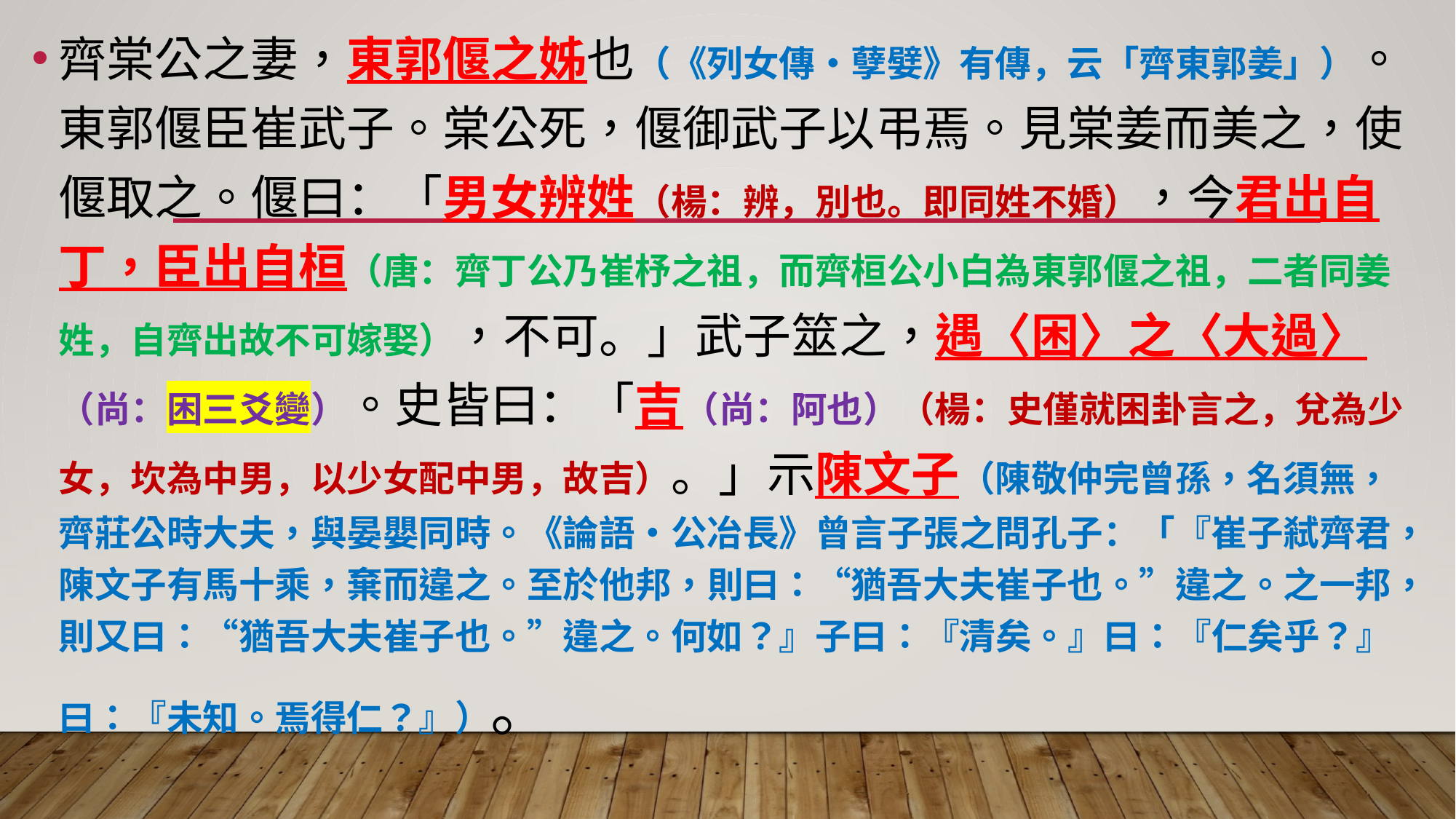

齊棠公之妻，東郭偃之姊也（《列女傳•孽嬖》有傳，云「齊東郭姜」）。東郭偃臣崔武子。棠公死，偃御武子以弔焉。見棠姜而美之，使偃取之。偃曰：「男女辨姓（楊：辨，別也。即同姓不婚），今君出自丁，臣出自桓（唐：齊丁公乃崔杼之祖，而齊桓公小白為東郭偃之祖，二者同姜姓，自齊出故不可嫁娶），不可。」武子筮之，遇〈困〉之〈大過〉 （尚：困三爻變）。史皆曰：「吉（尚：阿也）（楊：史僅就困卦言之，兌為少女，坎為中男，以少女配中男，故吉）。」示陳文子（陳敬仲完曾孫，名須無，齊莊公時大夫，與晏嬰同時。《論語•公冶長》曾言子張之問孔子：「『崔子弒齊君，陳文子有馬十乘，棄而違之。至於他邦，則曰：“猶吾大夫崔子也。”違之。之一邦，則又曰：“猶吾大夫崔子也。”違之。何如？』子曰：『清矣。』曰：『仁矣乎？』曰：『未知。焉得仁？』）。